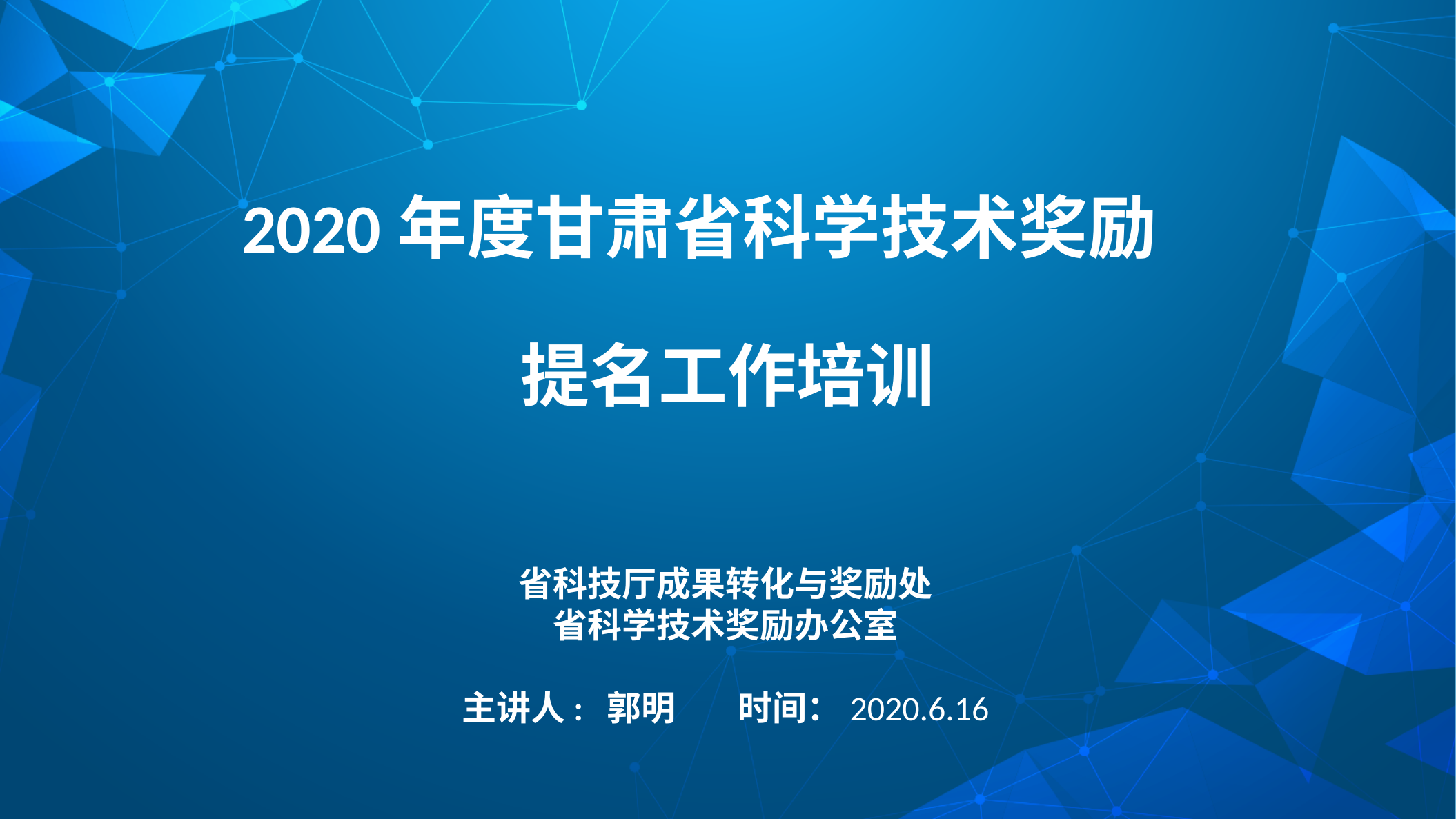

2020年度甘肃省科学技术奖励

提名工作培训
省科技厅成果转化与奖励处
省科学技术奖励办公室

主讲人:  郭明        时间：2020.6.16